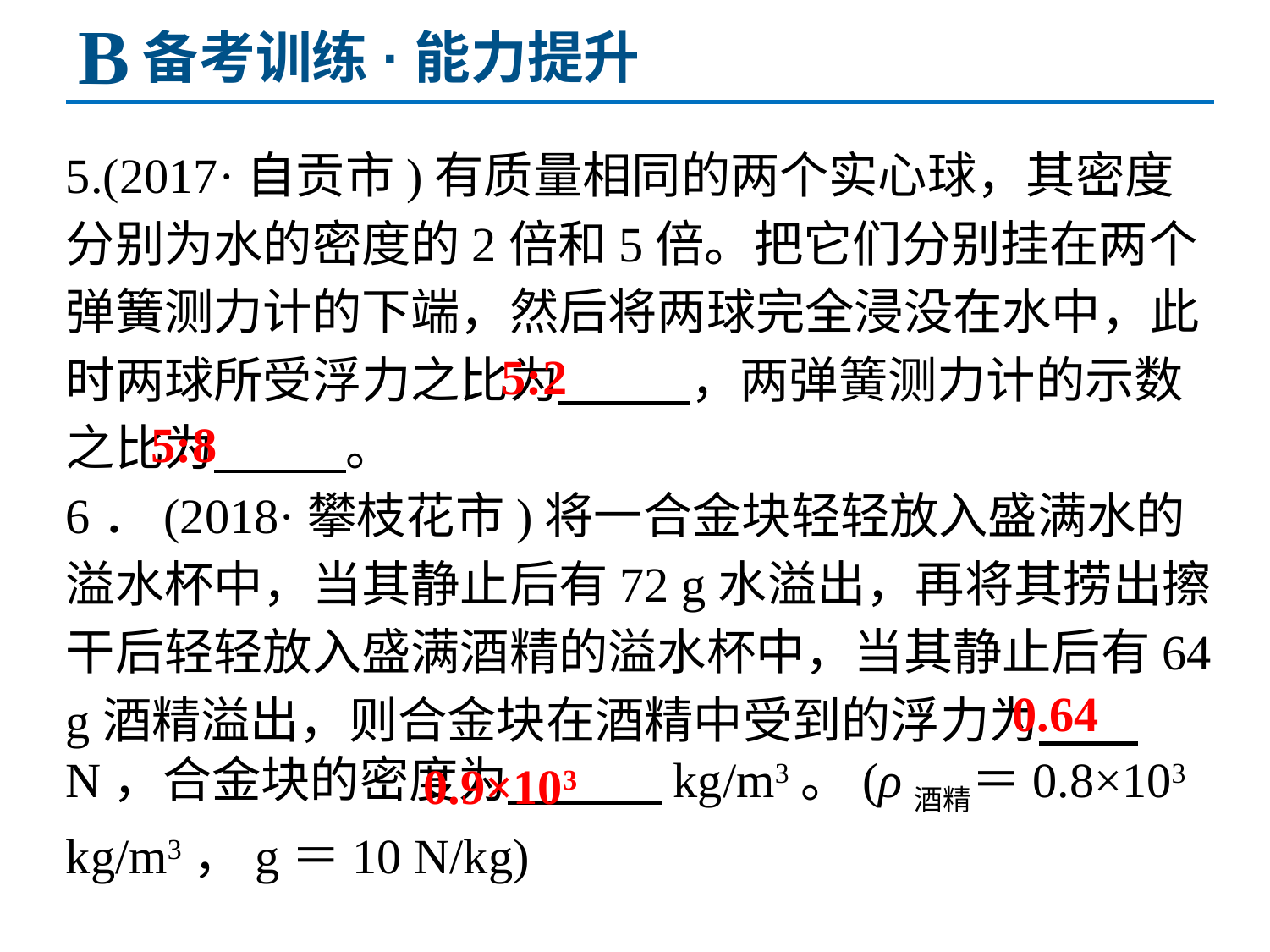

B
备考训练·能力提升
5.(2017·自贡市)有质量相同的两个实心球，其密度分别为水的密度的2倍和5倍。把它们分别挂在两个弹簧测力计的下端，然后将两球完全浸没在水中，此时两球所受浮力之比为            ，两弹簧测力计的示数之比为            。
6．(2018·攀枝花市)将一合金块轻轻放入盛满水的溢水杯中，当其静止后有72 g水溢出，再将其捞出擦干后轻轻放入盛满酒精的溢水杯中，当其静止后有64 g酒精溢出，则合金块在酒精中受到的浮力为          N，合金块的密度为              kg/m3。(ρ酒精＝0.8×103 kg/m3，g＝10 N/kg)

5:2
5:8
0.64
0.9×103